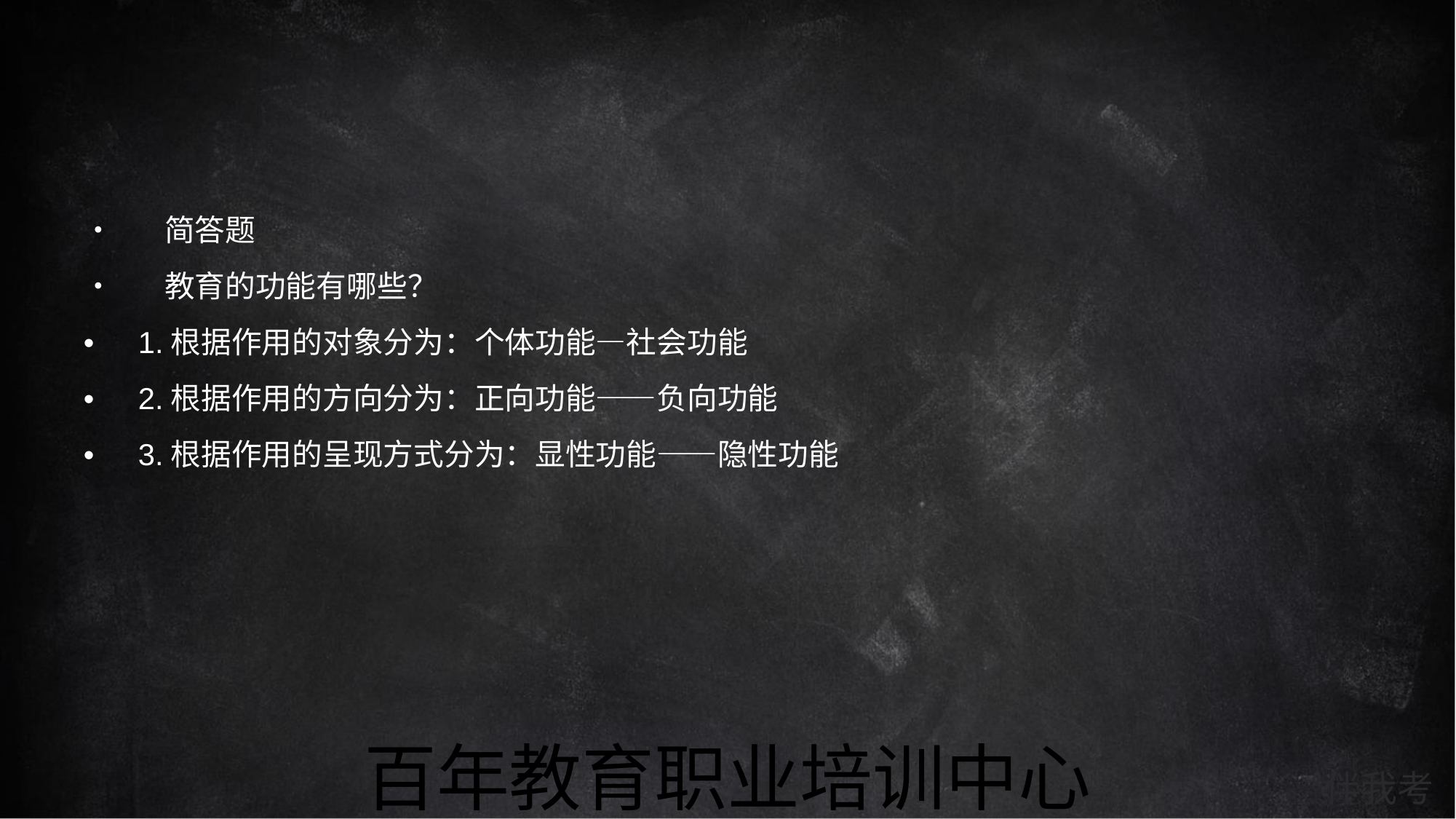

• 简答题
• 教育的功能有哪些？
• 1.根据作用的对象分为：个体功能—社会功能
• 2.根据作用的方向分为：正向功能——负向功能
• 3.根据作用的呈现方式分为：显性功能——隐性功能
百年教育职业培训中心
伴我考